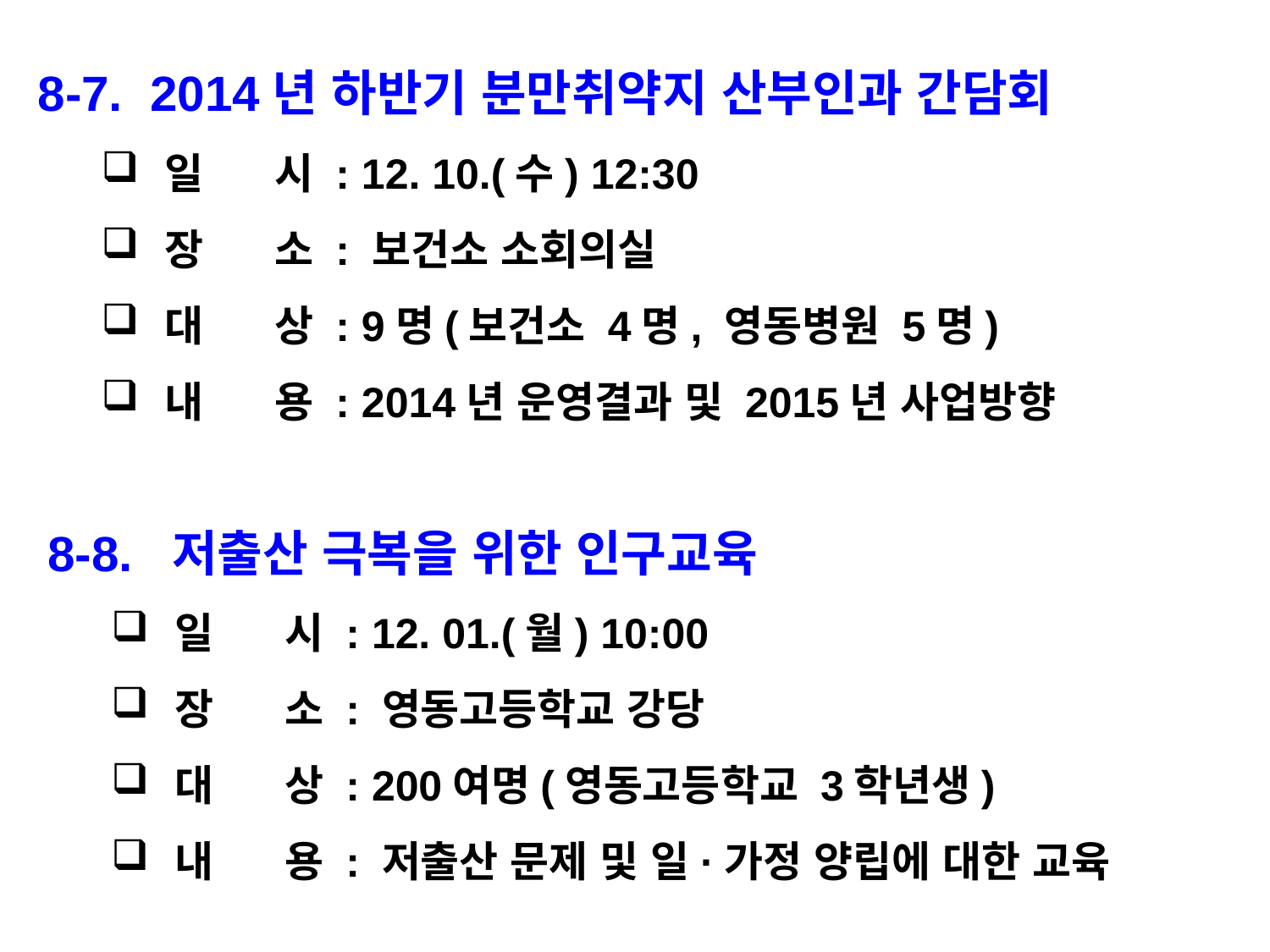

8-7.  2014년 하반기 분만취약지 산부인과 간담회
일      시 : 12. 10.(수) 12:30
장      소 : 보건소 소회의실
대      상 : 9명(보건소 4명, 영동병원 5명)
내      용 : 2014년 운영결과 및 2015년 사업방향
8-8.  저출산 극복을 위한 인구교육
일      시 : 12. 01.(월) 10:00
장      소 : 영동고등학교 강당
대      상 : 200여명(영동고등학교 3학년생)
내      용 : 저출산 문제 및 일·가정 양립에 대한 교육